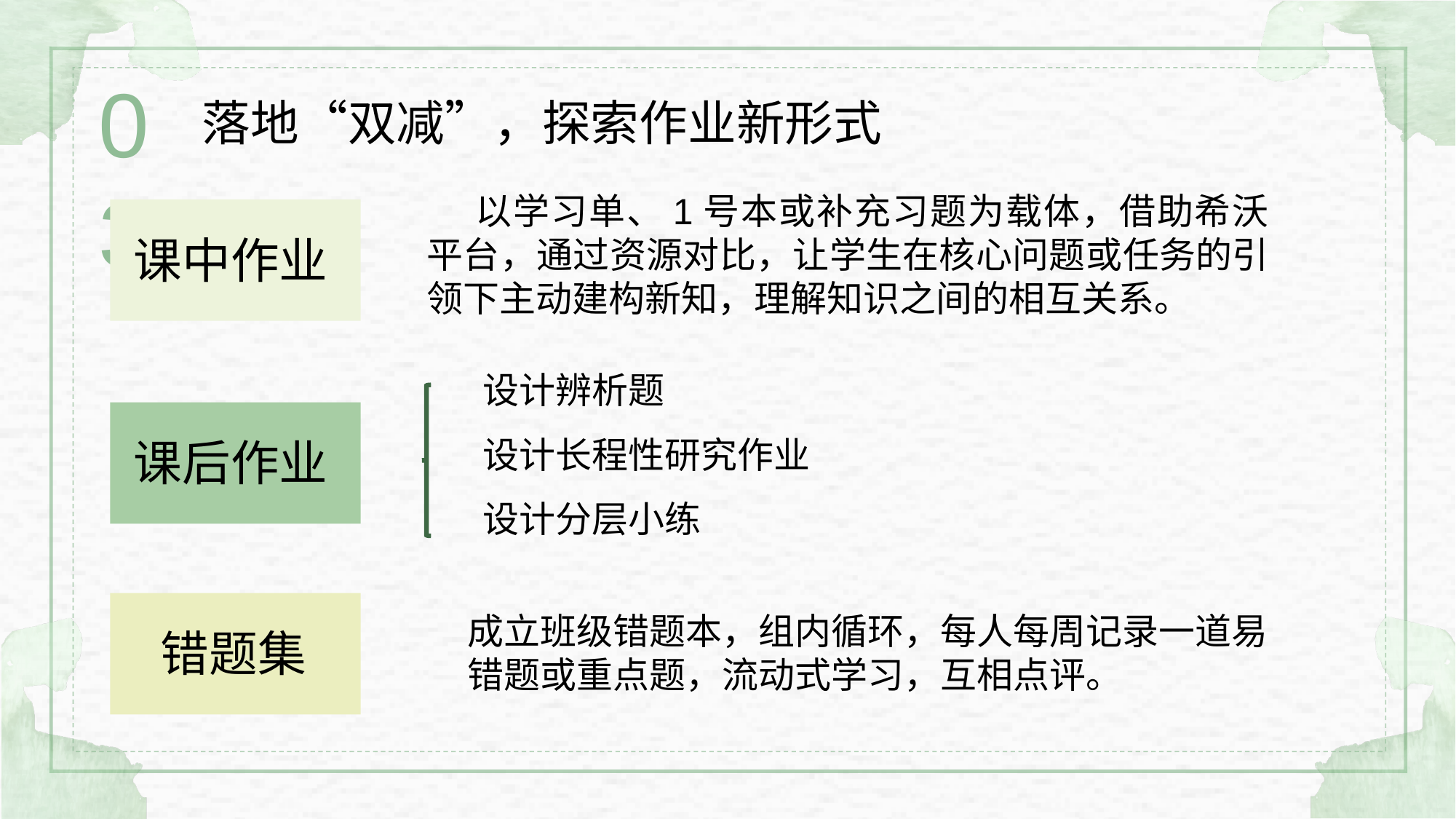

03
落地“双减”，探索作业新形式
    以学习单、1号本或补充习题为载体，借助希沃平台，通过资源对比，让学生在核心问题或任务的引领下主动建构新知，理解知识之间的相互关系。

课中作业
设计辨析题

课后作业
设计长程性研究作业
设计分层小练

错题集
成立班级错题本，组内循环，每人每周记录一道易错题或重点题，流动式学习，互相点评。